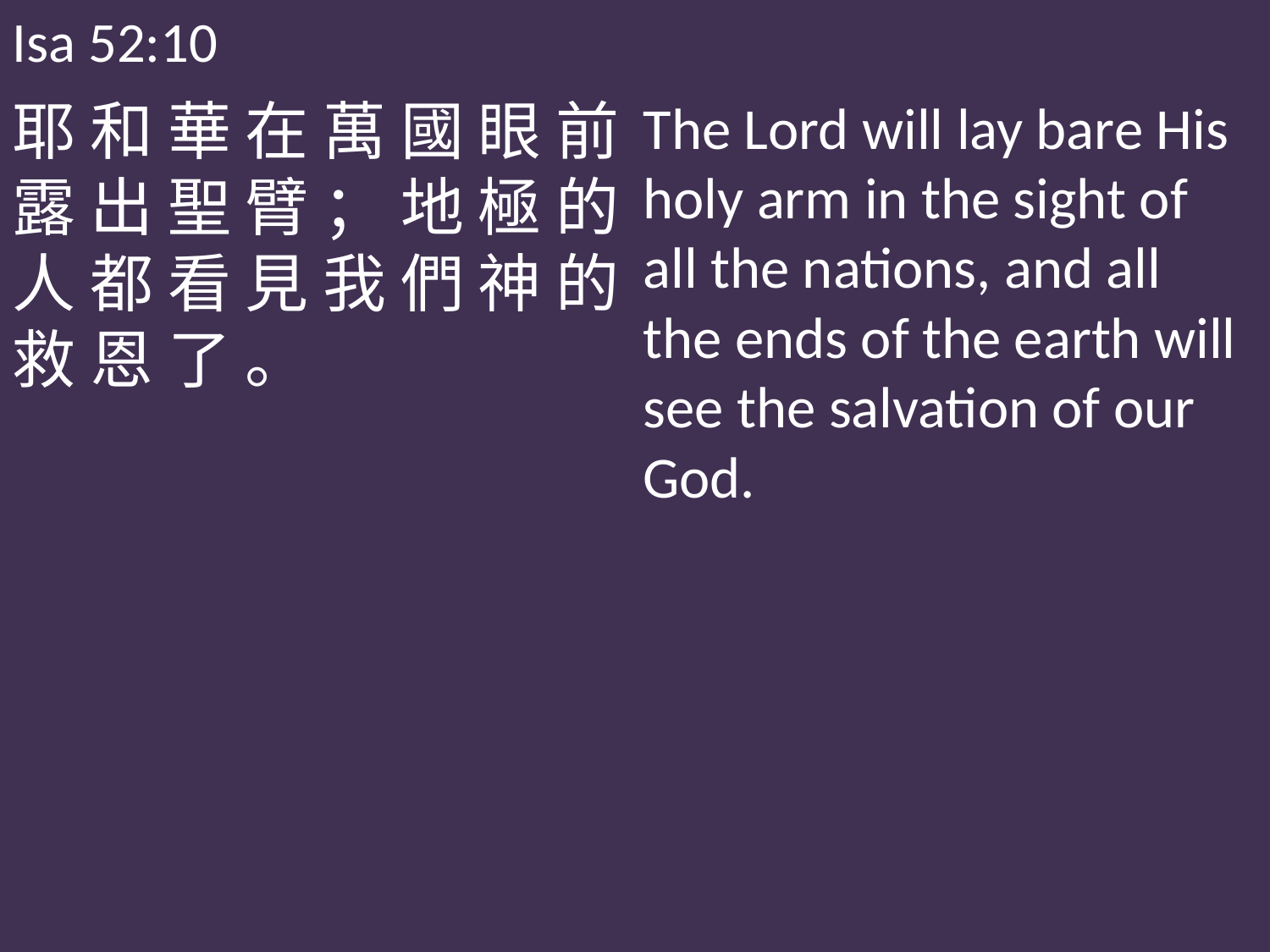

Isa 52:10
耶 和 華 在 萬 國 眼 前 露 出 聖 臂 ； 地 極 的 人 都 看 見 我 們 神 的 救 恩 了 。
The Lord will lay bare His holy arm in the sight of all the nations, and all the ends of the earth will see the salvation of our God.